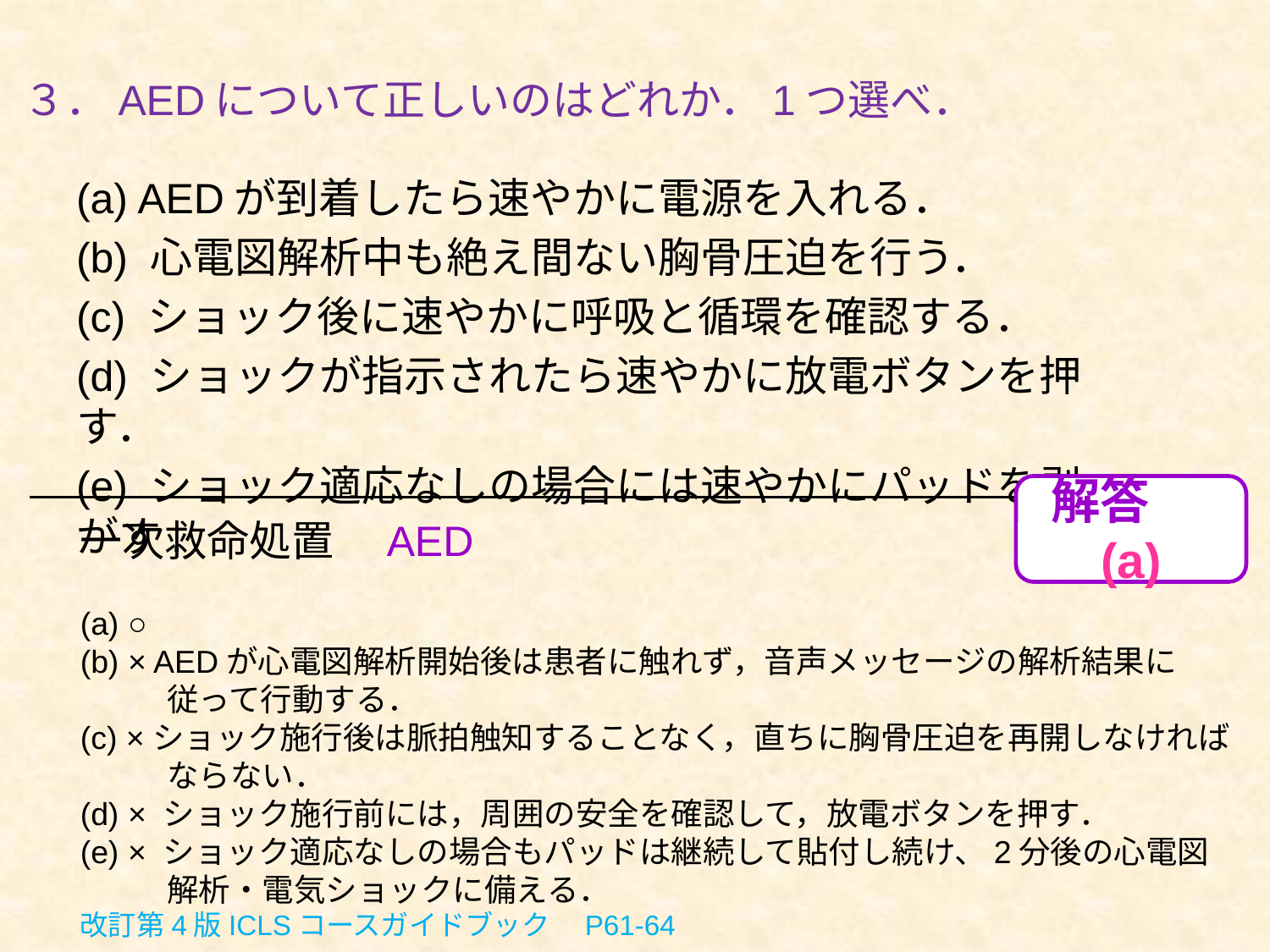

# ３．AEDについて正しいのはどれか．1つ選べ．
(a) AEDが到着したら速やかに電源を入れる．
(b) 心電図解析中も絶え間ない胸骨圧迫を行う．
(c) ショック後に速やかに呼吸と循環を確認する．
(d) ショックが指示されたら速やかに放電ボタンを押す．
(e) ショック適応なしの場合には速やかにパッドを剥がす.
解答　(a)
一次救命処置　AED

(a) ○
(b) × AEDが心電図解析開始後は患者に触れず，音声メッセージの解析結果に従って行動する．
(c) ×ショック施行後は脈拍触知することなく，直ちに胸骨圧迫を再開しなければならない．
(d) × ショック施行前には，周囲の安全を確認して，放電ボタンを押す．
(e) × ショック適応なしの場合もパッドは継続して貼付し続け、2分後の心電図解析・電気ショックに備える．
改訂第4版ICLSコースガイドブック　P61-64